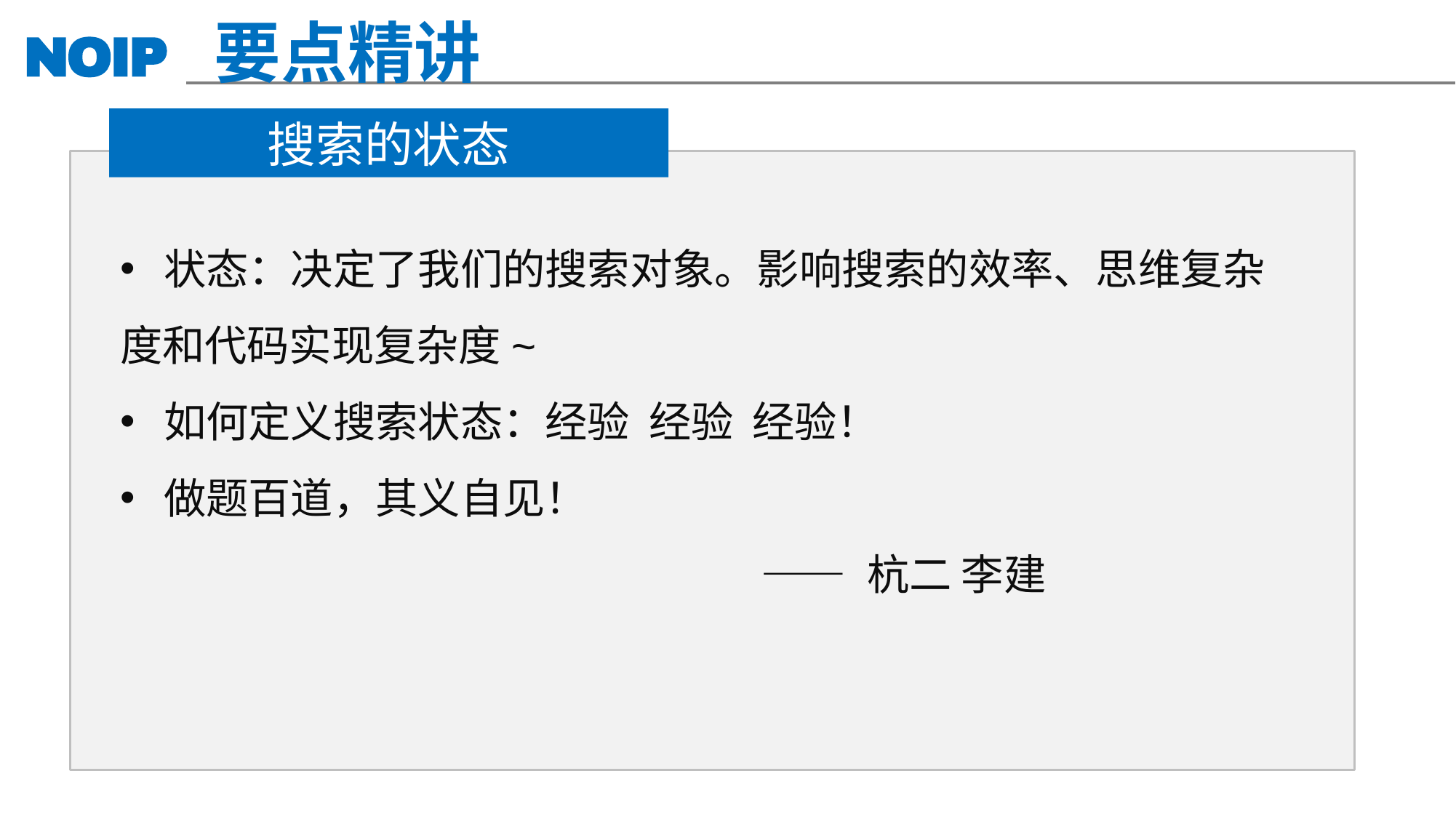

要点精讲
搜索的状态

  状态：决定了我们的搜索对象。影响搜索的效率、思维复杂度和代码实现复杂度~
  如何定义搜索状态：经验  经验  经验！
  做题百道，其义自见！
                                                                    —— 杭二 李建